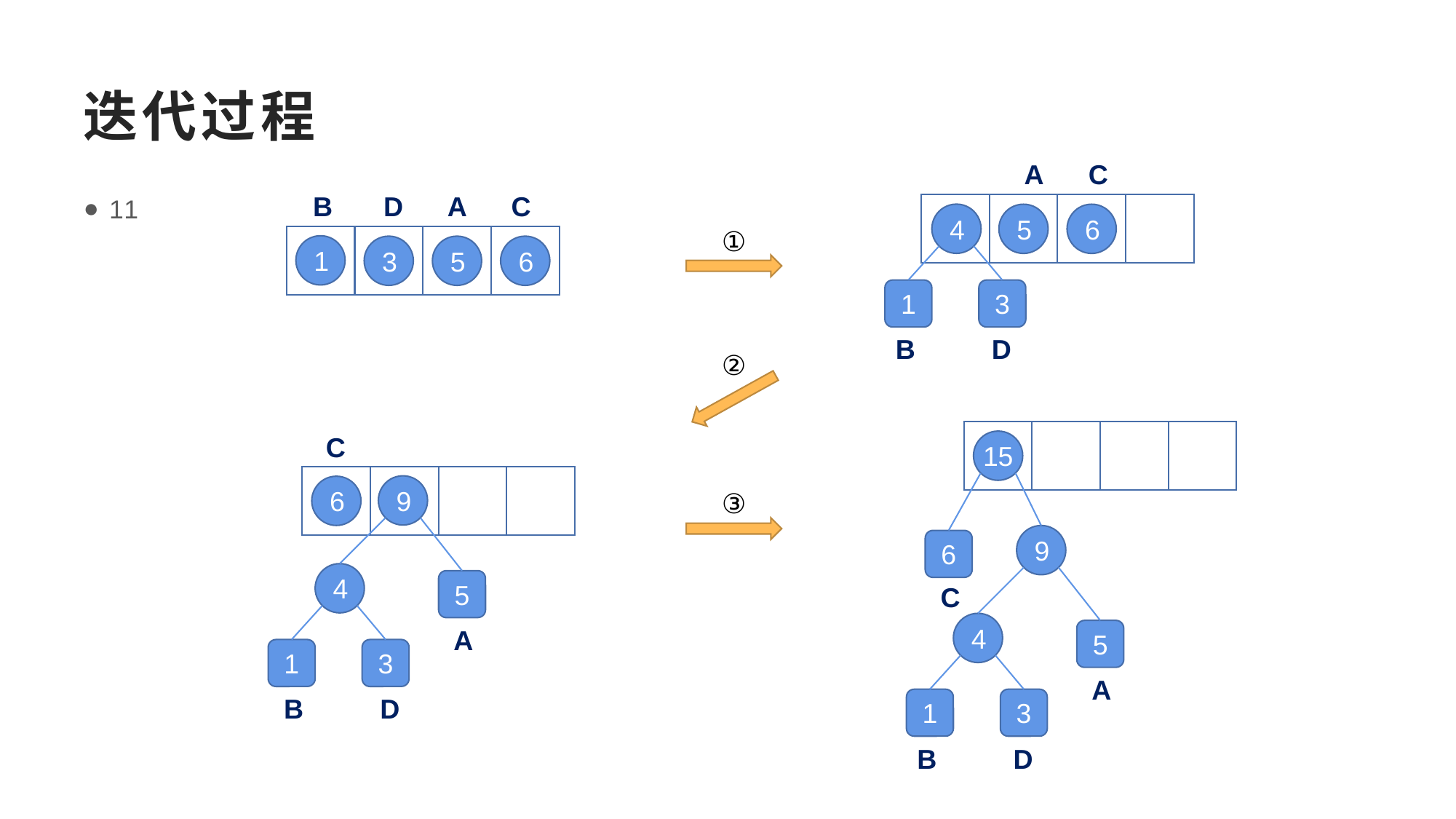

# 迭代过程
A
C

4
5
6
1
3
B
D
11
B
D
A
C

1
3
5
6
①

②

15
9
6
C
4
5
A
1
3
B
D
C

9
6
4
5
A
1
3
B
D
③